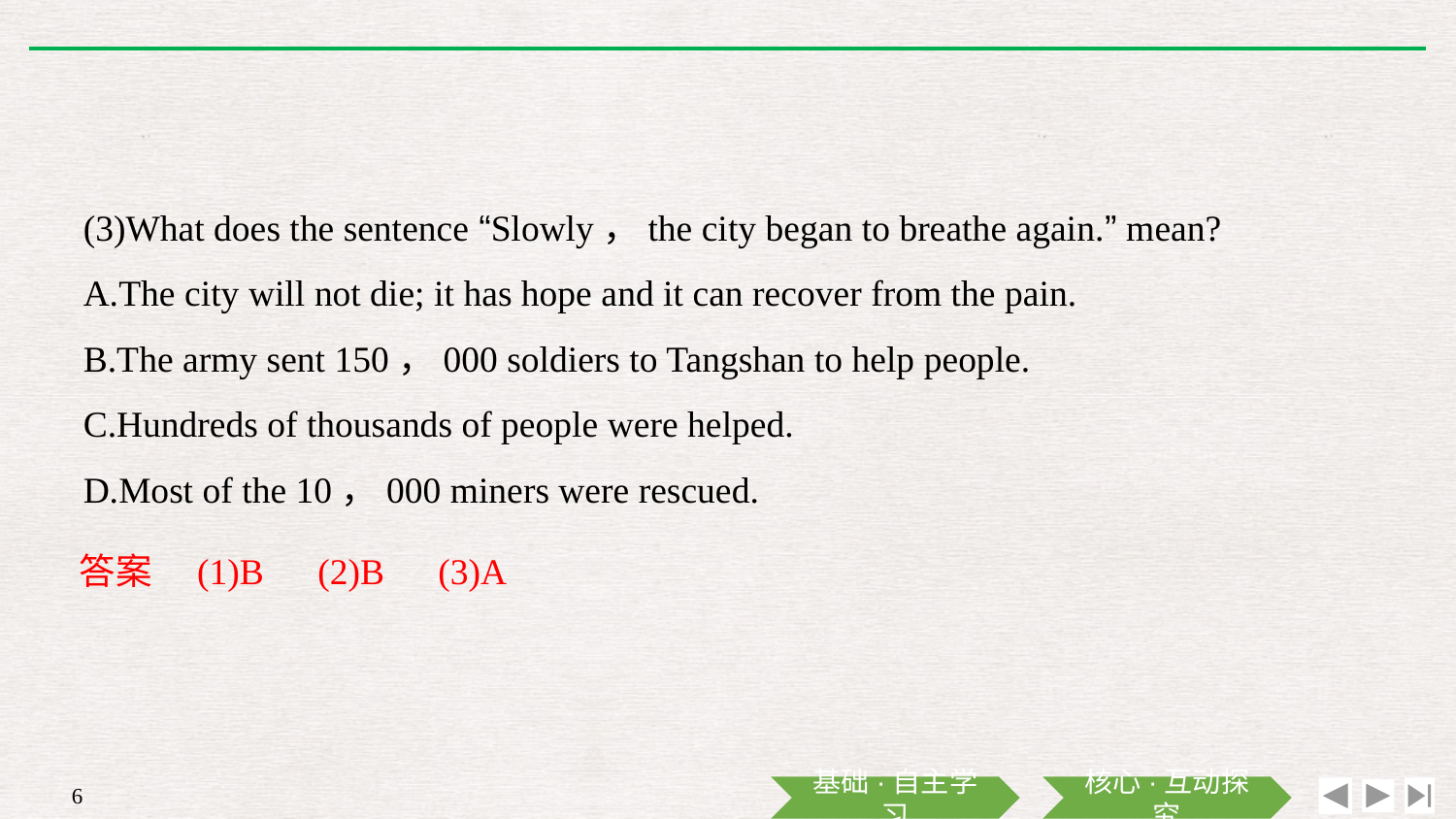

(3)What does the sentence “Slowly，the city began to breathe again.” mean?
A.The city will not die; it has hope and it can recover from the pain.
B.The army sent 150，000 soldiers to Tangshan to help people.
C.Hundreds of thousands of people were helped.
D.Most of the 10，000 miners were rescued.
答案　(1)B　(2)B　(3)A